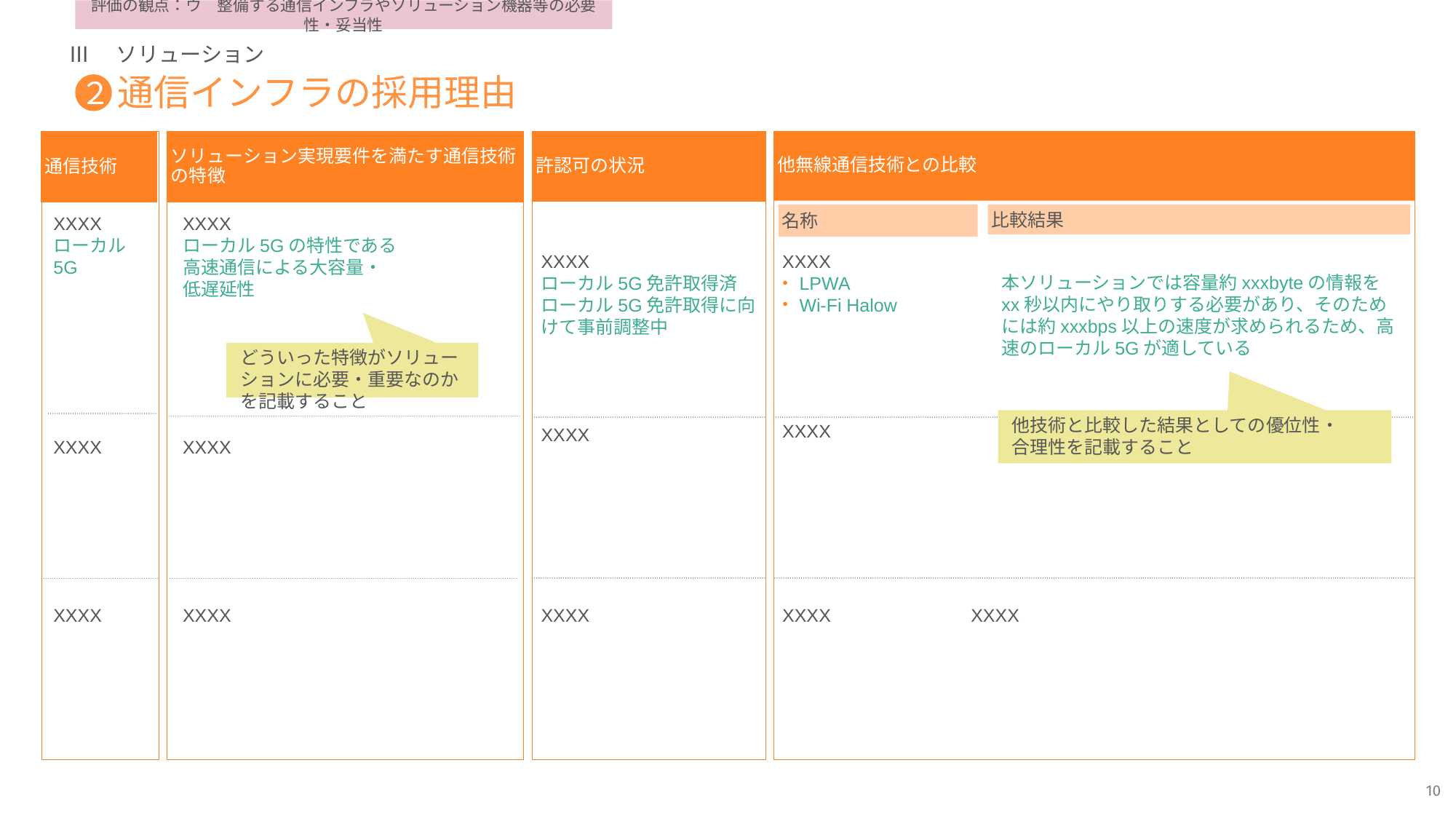

評価の観点：ウ　整備する通信インフラやソリューション機器等の必要性・妥当性
Ⅲ　ソリューション
	通信インフラの採用理由
２
通信技術

XXXX
ローカル5G
XXXX
XXXX

ソリューション実現要件を満たす通信技術の特徴
XXXX
ローカル5Gの特性である高速通信による大容量・低遅延性

XXXX
XXXX

許認可の状況
XXXX
ローカル5G免許取得済
ローカル5G免許取得に向けて事前調整中
XXXX
XXXX

他無線通信技術との比較
名称
比較結果

本ソリューションでは容量約xxxbyteの情報を
xx秒以内にやり取りする必要があり、そのためには約xxxbps以上の速度が求められるため、高速のローカル5Gが適している
XXXX
LPWA
Wi-Fi Halow

XXXX
XXXX
XXXX
XXXX
どういった特徴がソリューションに必要・重要なのかを記載すること
他技術と比較した結果としての優位性・
合理性を記載すること